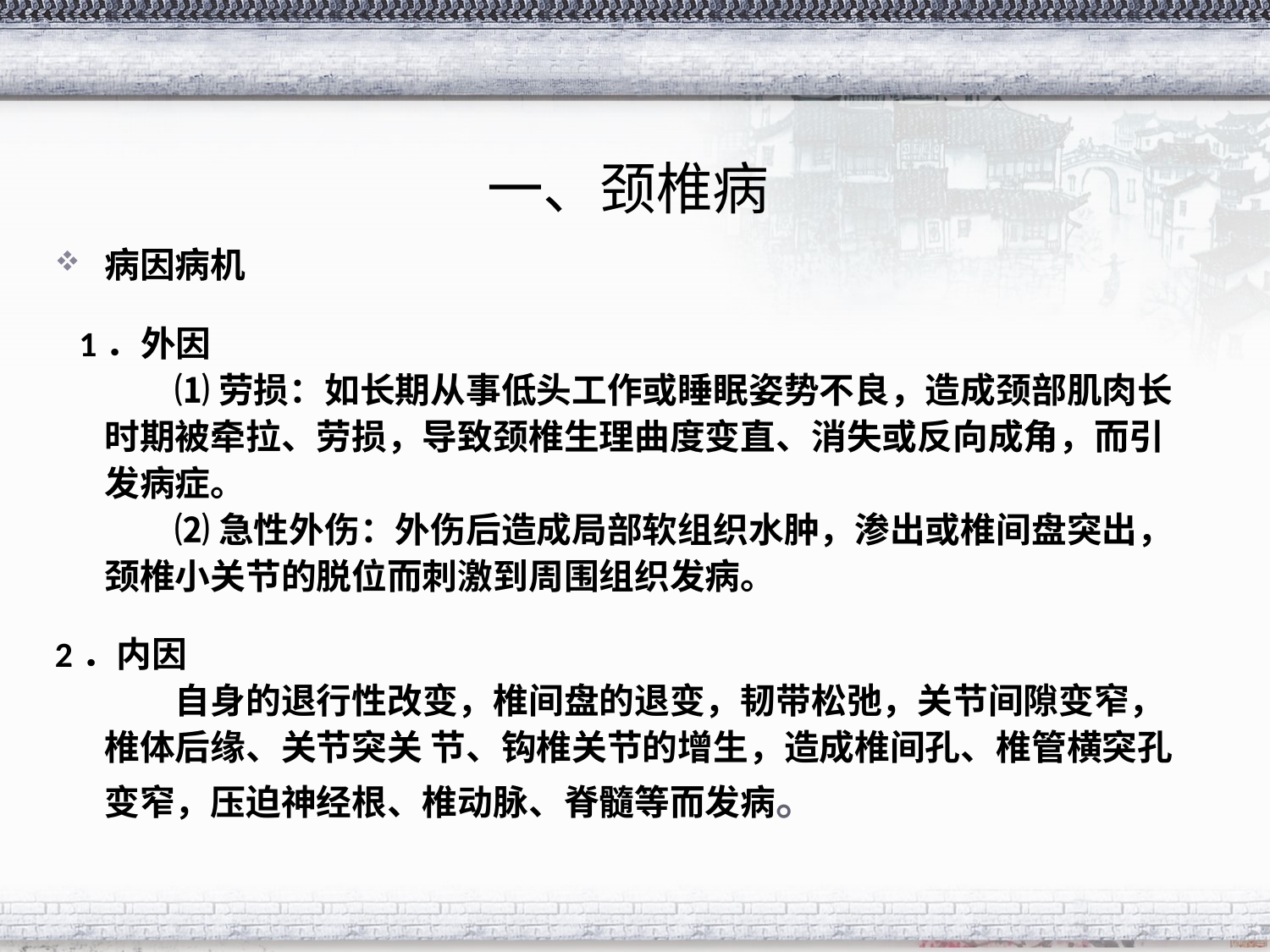

一、颈椎病
病因病机
   1．外因
　　⑴ 劳损：如长期从事低头工作或睡眠姿势不良，造成颈部肌肉长时期被牵拉、劳损，导致颈椎生理曲度变直、消失或反向成角，而引发病症。
　　⑵ 急性外伤：外伤后造成局部软组织水肿，渗出或椎间盘突出，颈椎小关节的脱位而刺激到周围组织发病。
2．内因
　　自身的退行性改变，椎间盘的退变，韧带松弛，关节间隙变窄， 椎体后缘、关节突关 节、钩椎关节的增生，造成椎间孔、椎管横突孔变窄，压迫神经根、椎动脉、脊髓等而发病。